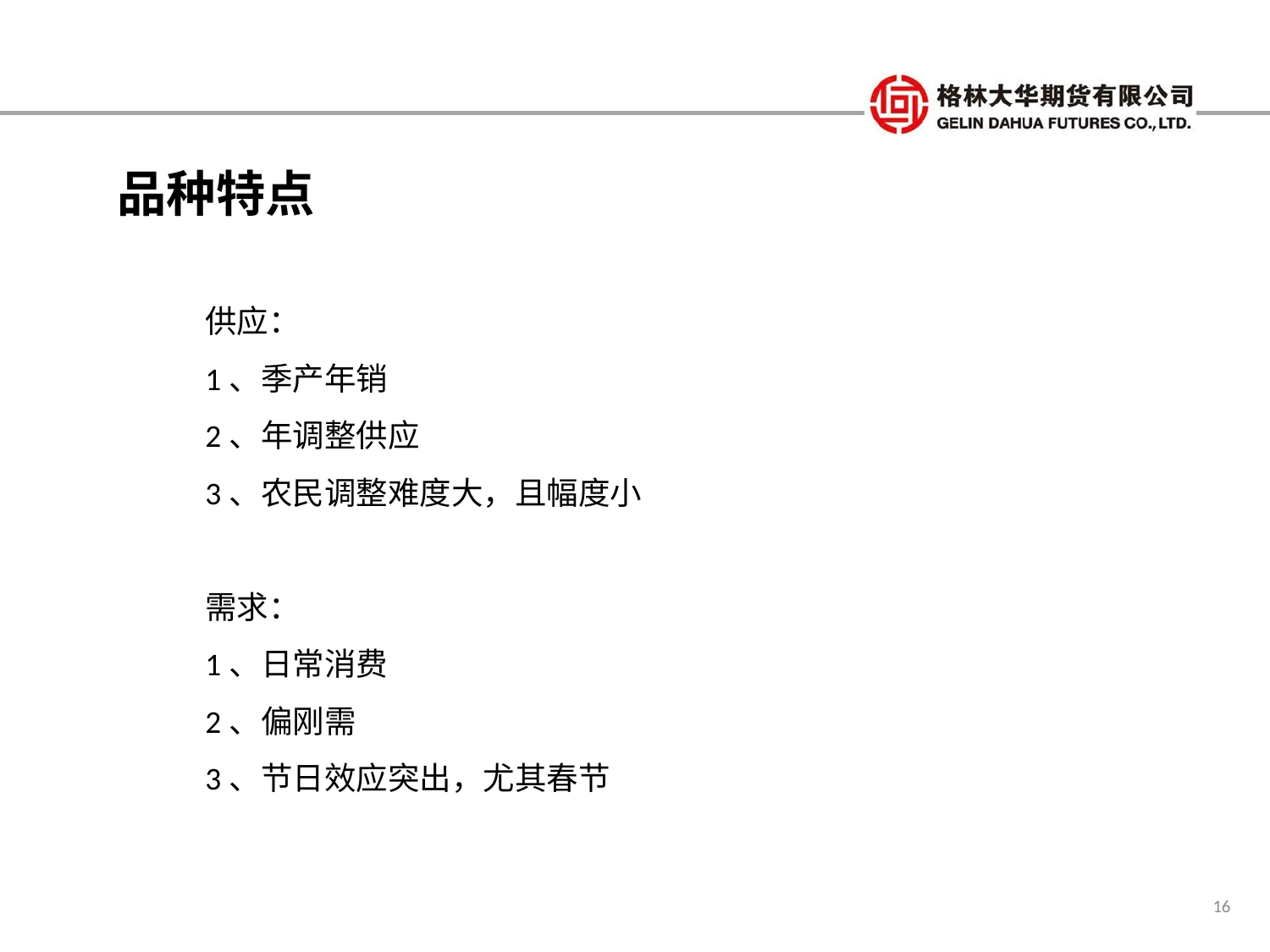

品种特点
供应：
1、季产年销
2、年调整供应
3、农民调整难度大，且幅度小

需求：
1、日常消费
2、偏刚需
3、节日效应突出，尤其春节
16